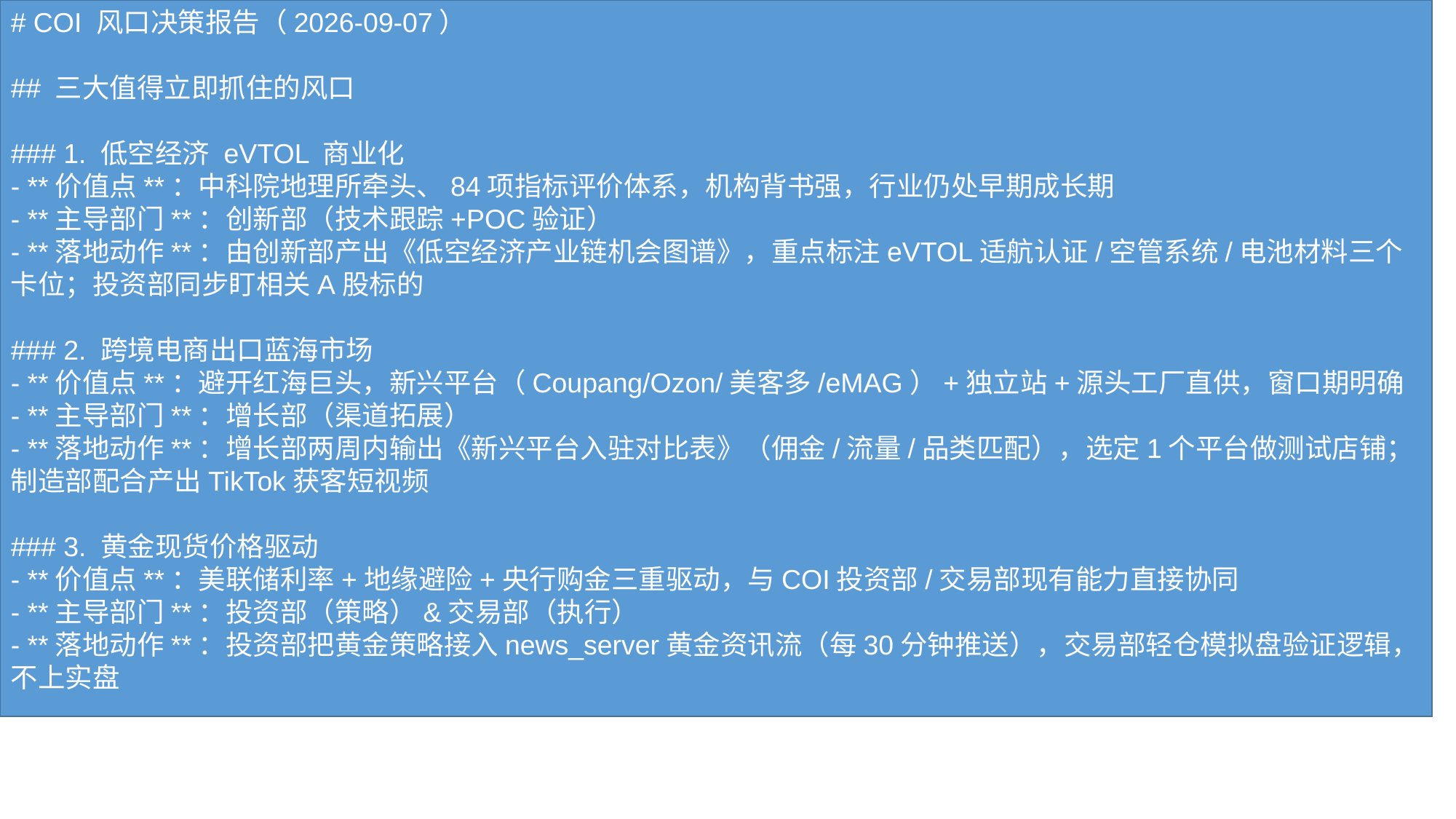

# COI 风口决策报告（2026-09-07） ## 三大值得立即抓住的风口 ### 1. 低空经济 eVTOL 商业化 - **价值点**：中科院地理所牵头、84项指标评价体系，机构背书强，行业仍处早期成长期 - **主导部门**：创新部（技术跟踪+POC验证） - **落地动作**：由创新部产出《低空经济产业链机会图谱》，重点标注eVTOL适航认证/空管系统/电池材料三个卡位；投资部同步盯相关A股标的 ### 2. 跨境电商出口蓝海市场 - **价值点**：避开红海巨头，新兴平台（Coupang/Ozon/美客多/eMAG）+独立站+源头工厂直供，窗口期明确 - **主导部门**：增长部（渠道拓展） - **落地动作**：增长部两周内输出《新兴平台入驻对比表》（佣金/流量/品类匹配），选定1个平台做测试店铺；制造部配合产出TikTok获客短视频 ### 3. 黄金现货价格驱动 - **价值点**：美联储利率+地缘避险+央行购金三重驱动，与COI投资部/交易部现有能力直接协同 - **主导部门**：投资部（策略）&交易部（执行） - **落地动作**：投资部把黄金策略接入news_server黄金资讯流（每30分钟推送），交易部轻仓模拟盘验证逻辑，不上实盘 ## 排除项（信息质量不合格） - 机器人具身智能 / 内容创作AI视频 / 新能源汽车出海：源内容均为词典释义或不相关网页，**无真实风口数据，不予采信**
#